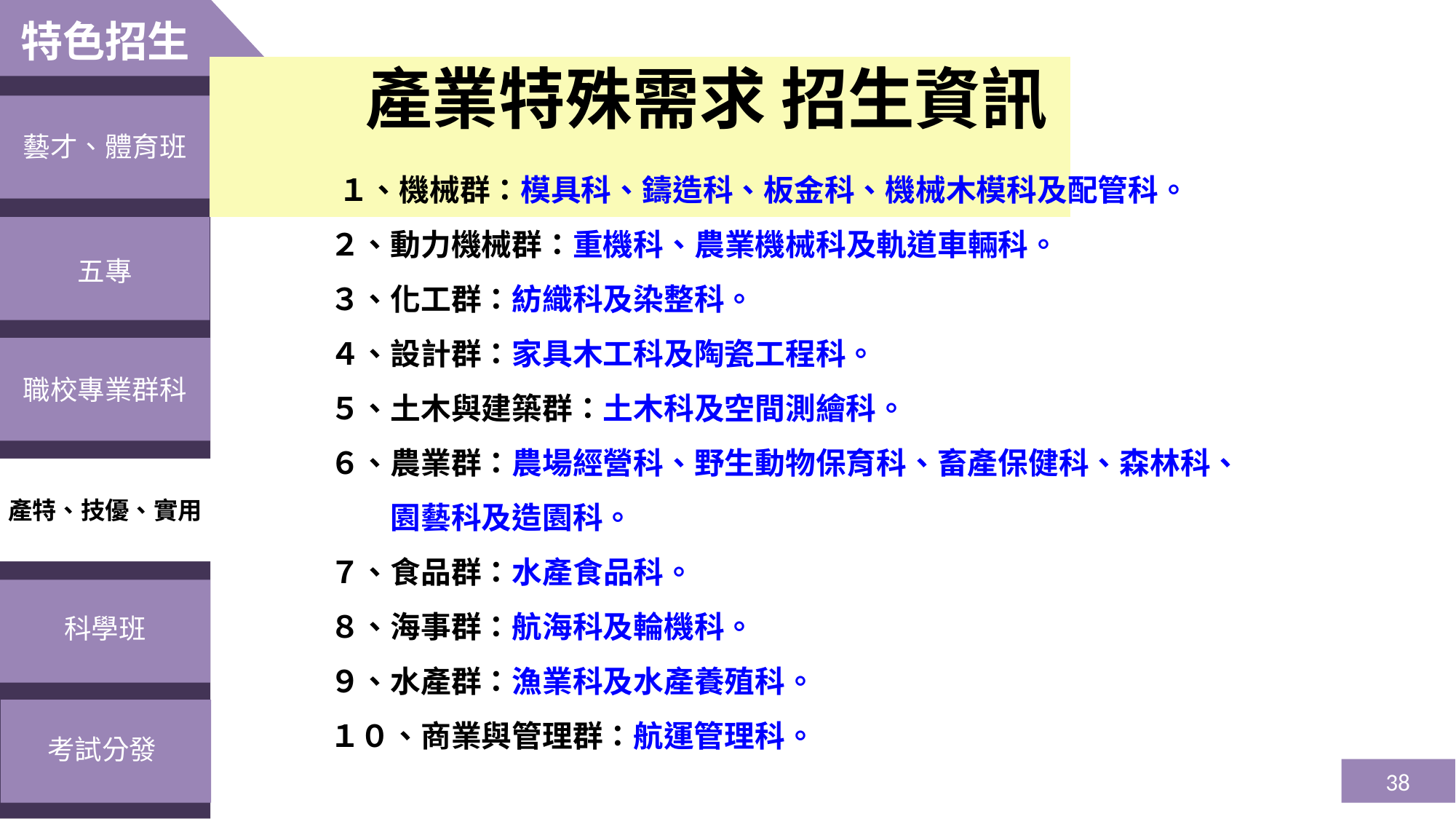

特色招生

　　產業特殊需求 招生資訊

藝才、體育班
         １、機械群：模具科、鑄造科、板金科、機械木模科及配管科。
　　２、動力機械群：重機科、農業機械科及軌道車輛科。
　　３、化工群：紡織科及染整科。
　　４、設計群：家具木工科及陶瓷工程科。
　　５、土木與建築群：土木科及空間測繪科。
　　６、農業群：農場經營科、野生動物保育科、畜產保健科、森林科、
　　　　園藝科及造園科。
　　７、食品群：水產食品科。
　　８、海事群：航海科及輪機科。
　　９、水產群：漁業科及水產養殖科。
　　１０、商業與管理群：航運管理科。

五專

職校專業群科

產特、技優、實用

科學班

考試分發

38